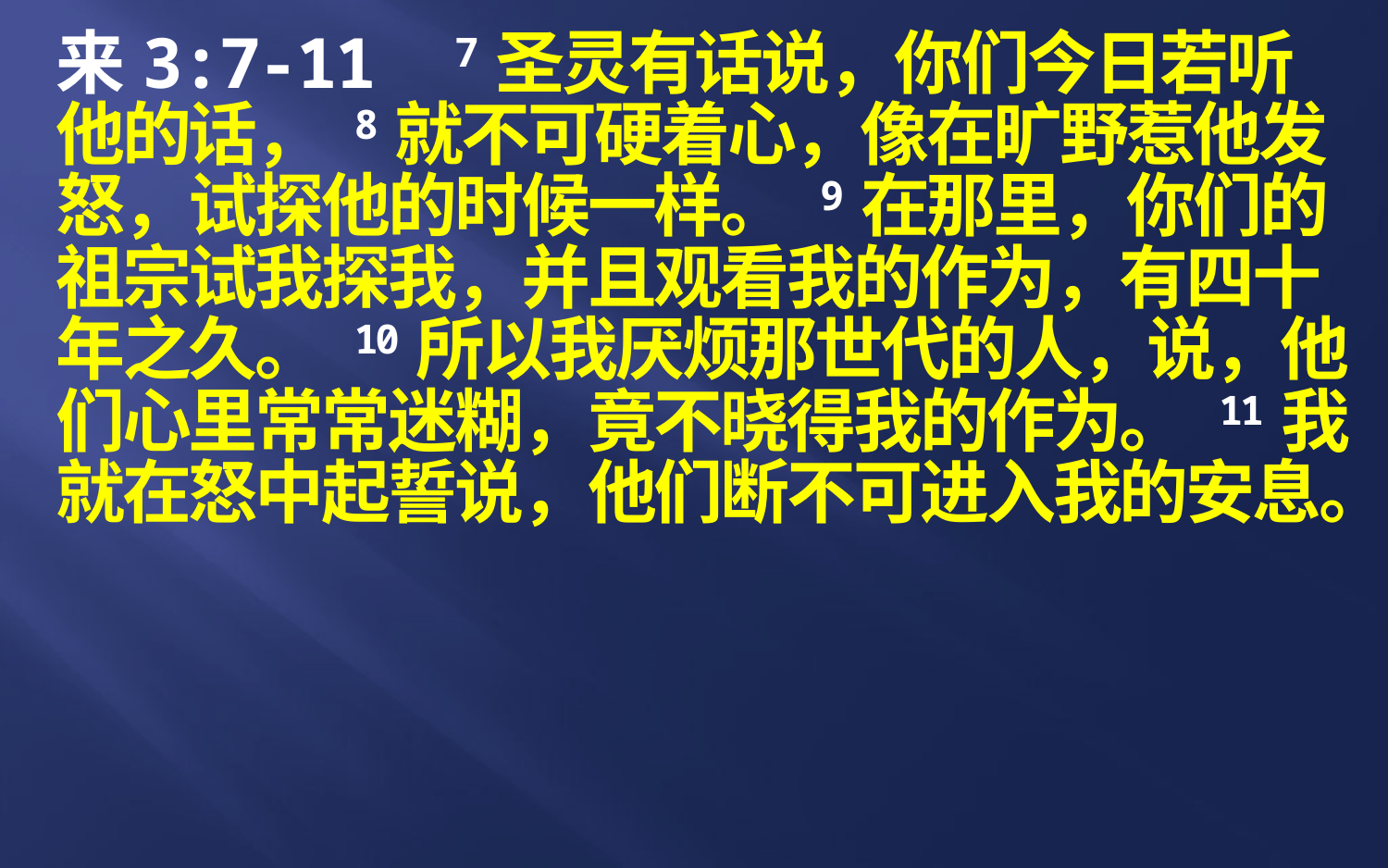

来3:7-11  7圣灵有话说，你们今日若听他的话， 8就不可硬着心，像在旷野惹他发怒，试探他的时候一样。 9在那里，你们的祖宗试我探我，并且观看我的作为，有四十年之久。 10所以我厌烦那世代的人，说，他们心里常常迷糊，竟不晓得我的作为。 11我就在怒中起誓说，他们断不可进入我的安息。